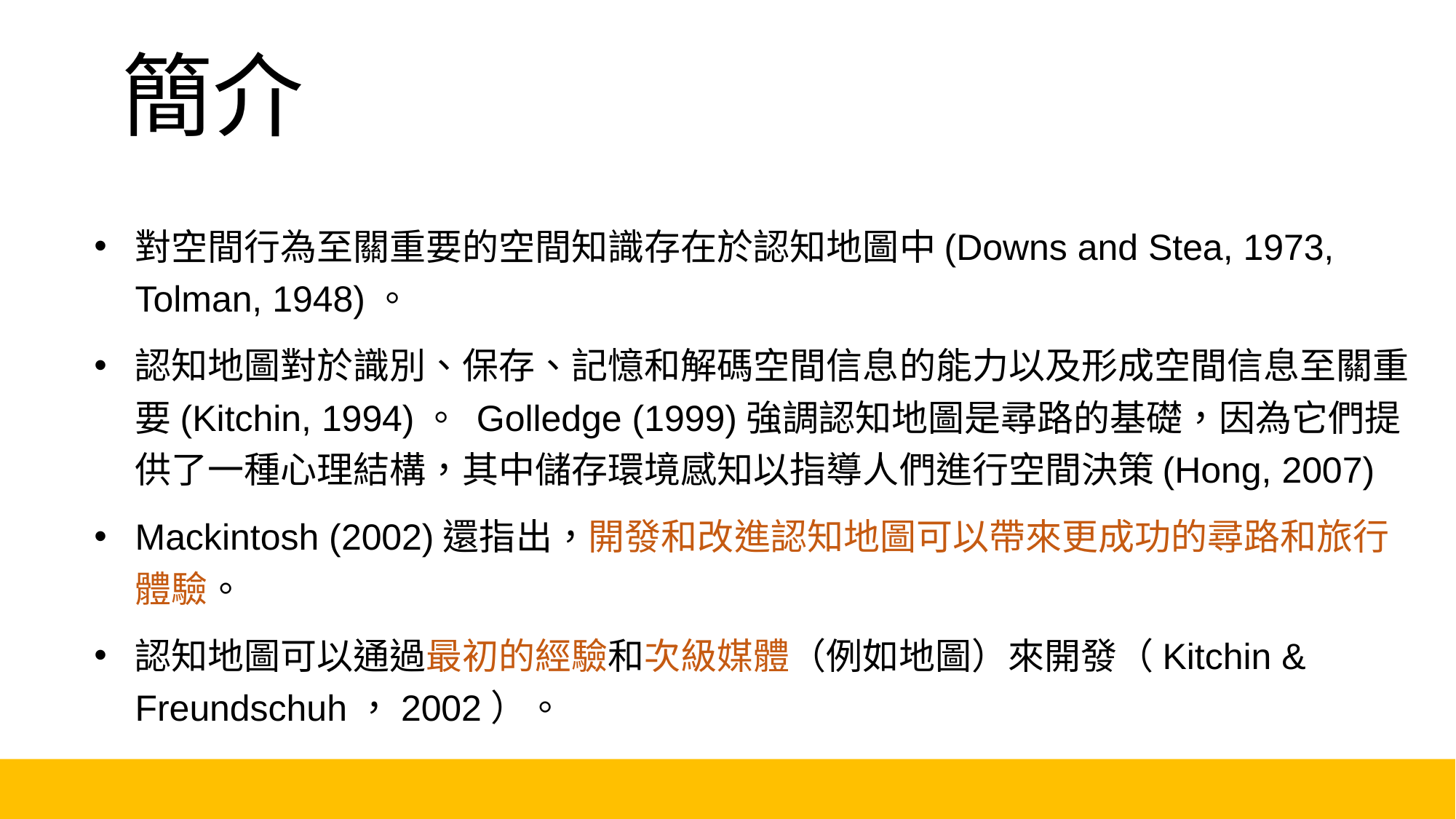

# 簡介
對空間行為至關重要的空間知識存在於認知地圖中(Downs and Stea, 1973, Tolman, 1948)。
認知地圖對於識別、保存、記憶和解碼空間信息的能力以及形成空間信息至關重要(Kitchin, 1994)。 Golledge (1999)強調認知地圖是尋路的基礎，因為它們提供了一種心理結構，其中儲存環境感知以指導人們進行空間決策(Hong, 2007)
Mackintosh (2002)還指出，開發和改進認知地圖可以帶來更成功的尋路和旅行體驗。
認知地圖可以通過最初的經驗和次級媒體（例如地圖）來開發（Kitchin & Freundschuh，2002）。

3